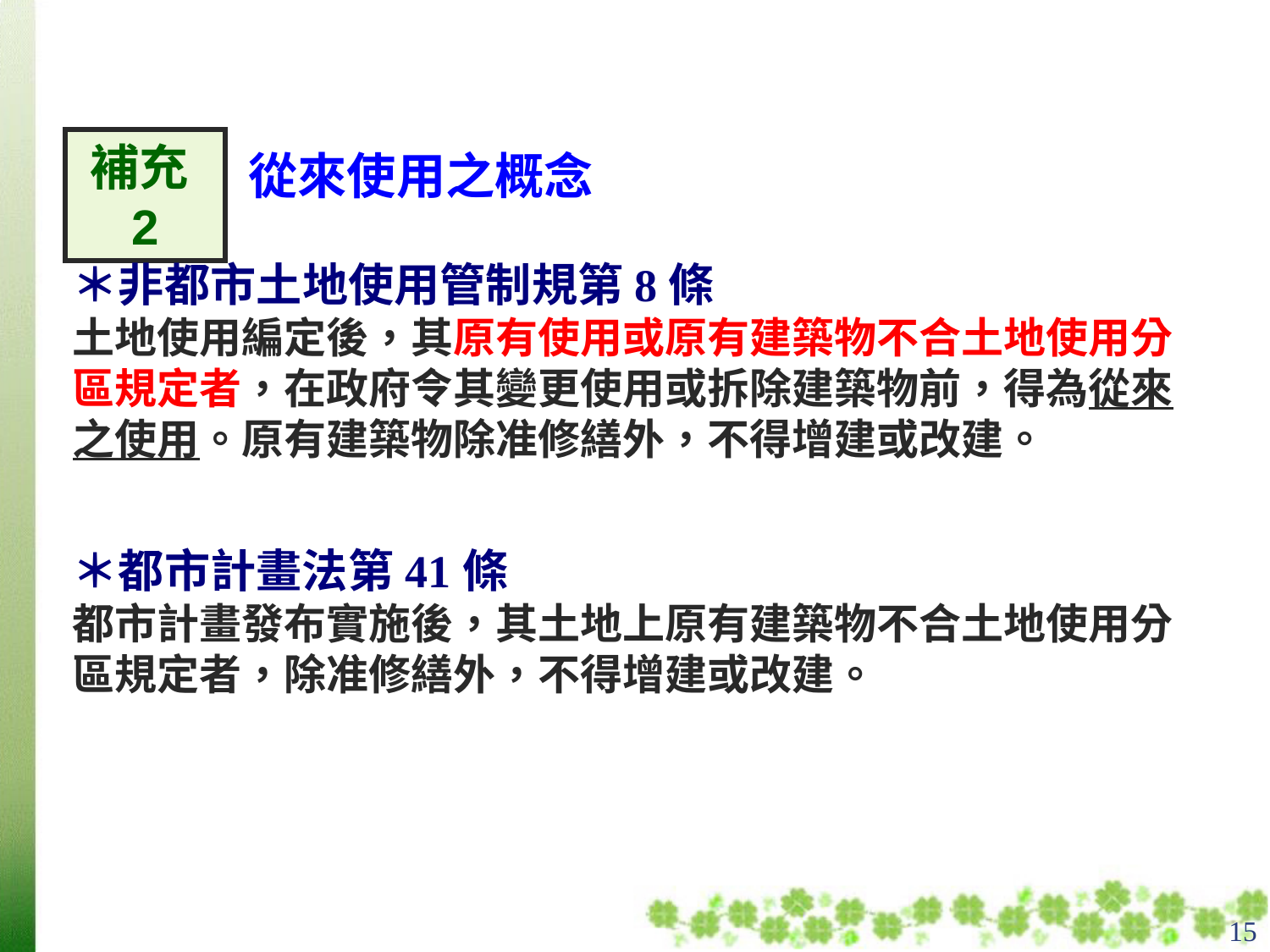

從來使用之概念
補充2
＊非都市土地使用管制規第8條
土地使用編定後，其原有使用或原有建築物不合土地使用分區規定者，在政府令其變更使用或拆除建築物前，得為從來之使用。原有建築物除准修繕外，不得增建或改建。
＊都市計畫法第41條
都市計畫發布實施後，其土地上原有建築物不合土地使用分區規定者，除准修繕外，不得增建或改建。
15